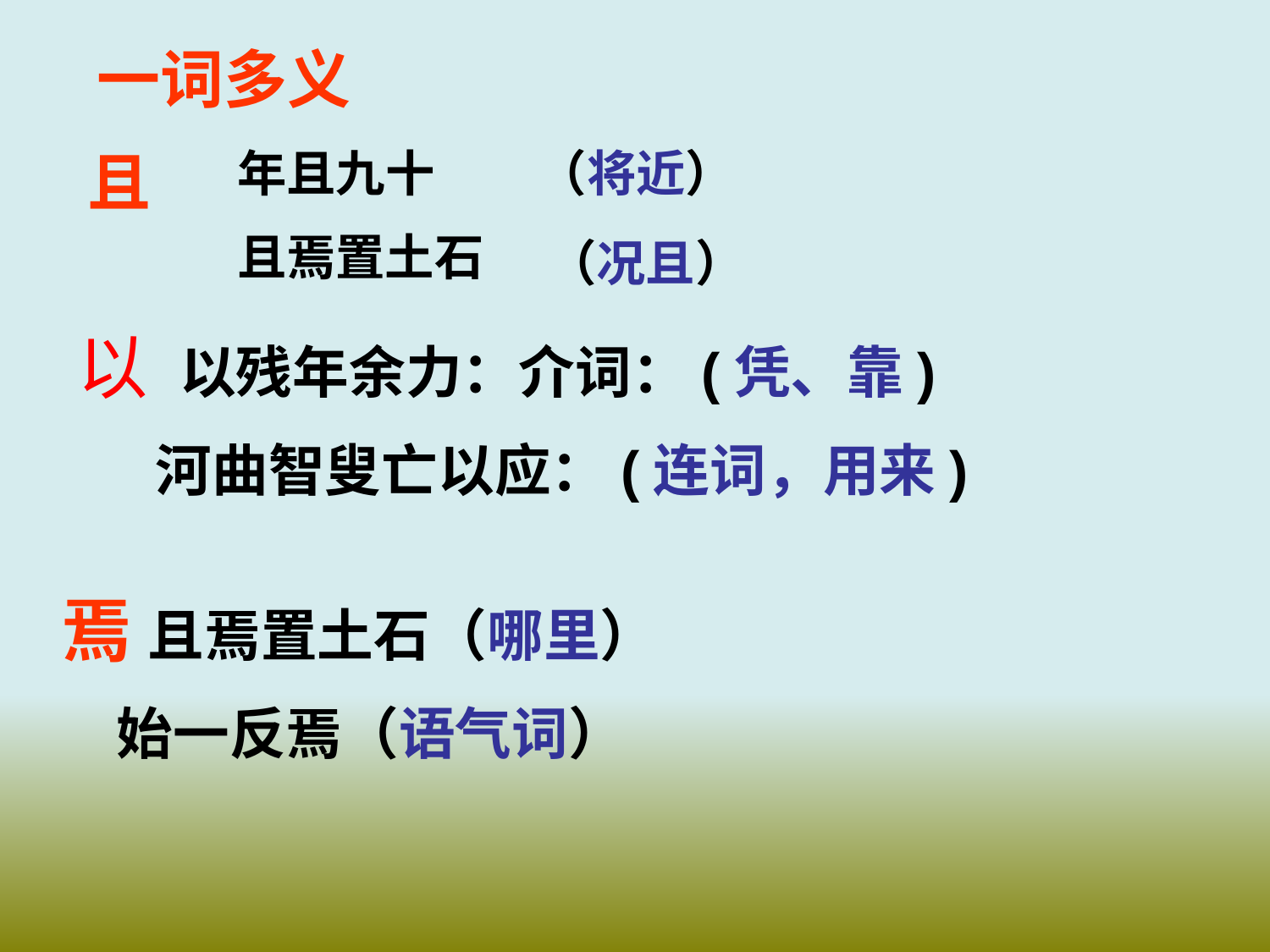

一词多义
且
年且九十
且焉置土石
（将近）
（况且）

  焉 且焉置土石（哪里）
       始一反焉（语气词）
以  以残年余力：介词：(凭、靠)
     河曲智叟亡以应：(连词，用来)